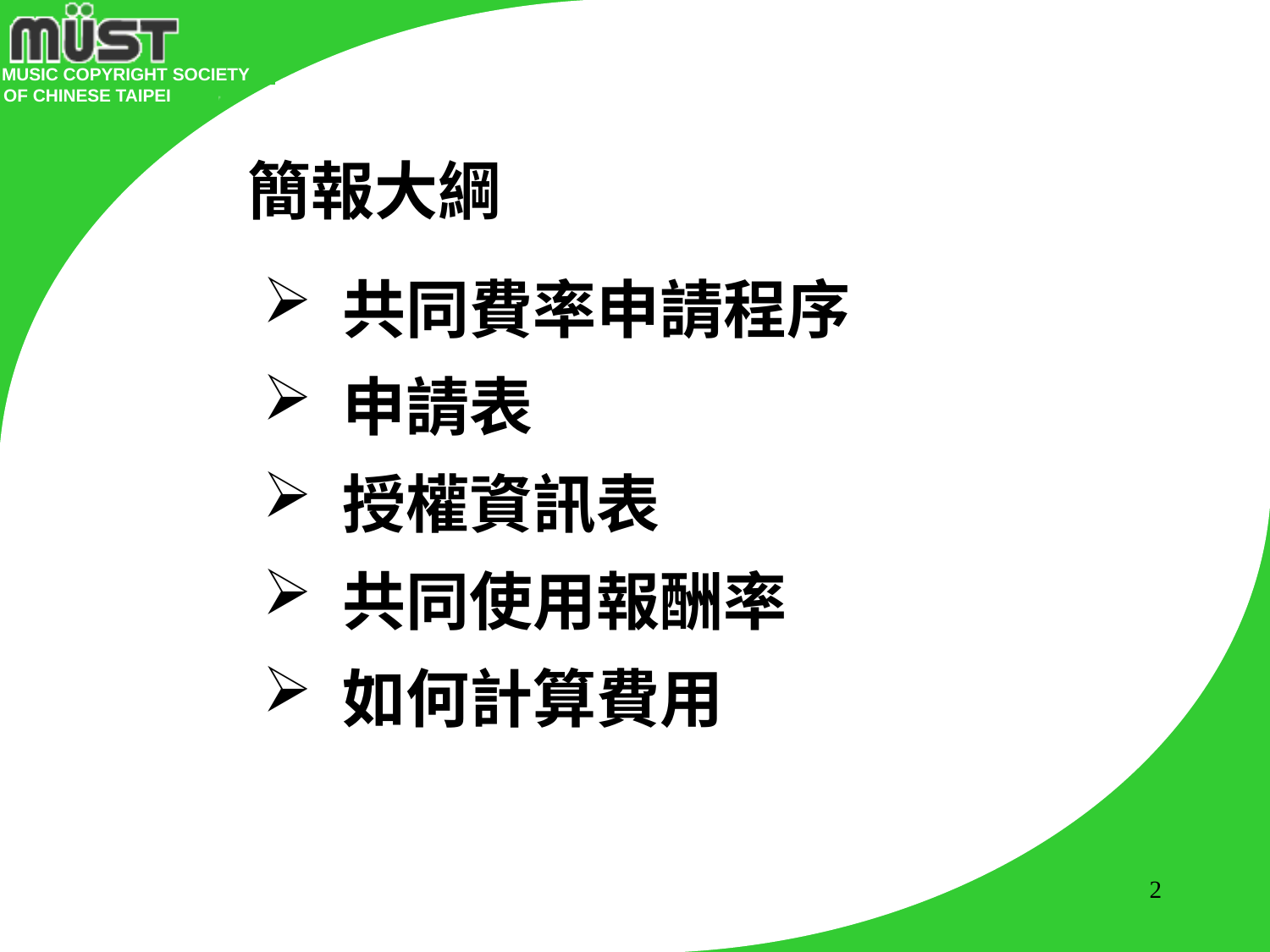

簡報大綱
共同費率申請程序
申請表
授權資訊表
共同使用報酬率
如何計算費用

2